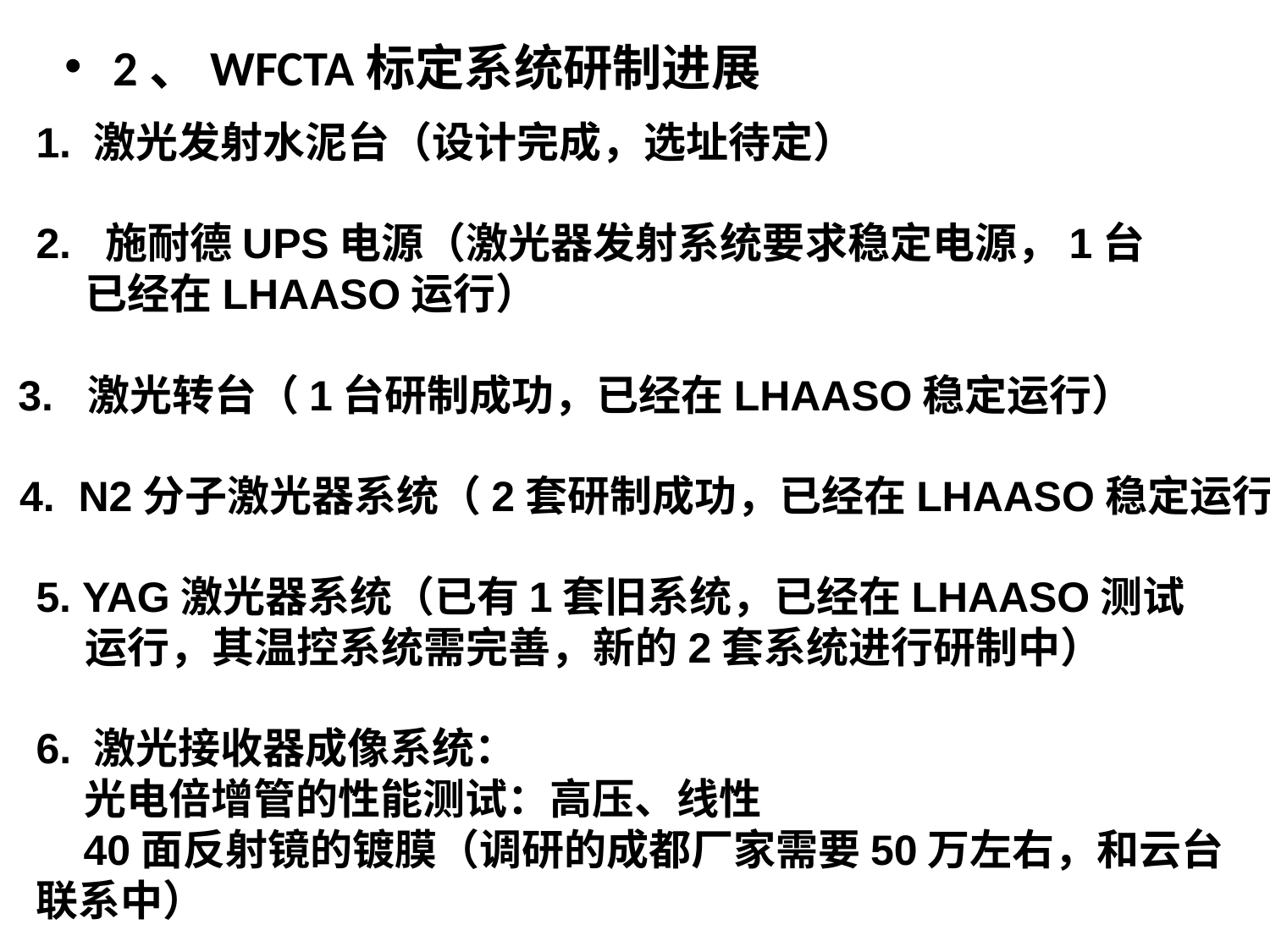

2、WFCTA标定系统研制进展
1. 激光发射水泥台（设计完成，选址待定）
2.  施耐德UPS电源（激光器发射系统要求稳定电源，1台已经在LHAASO运行）
3.  激光转台（1台研制成功，已经在LHAASO稳定运行）
4.  N2分子激光器系统（2套研制成功，已经在LHAASO稳定运行）
5. YAG激光器系统（已有1套旧系统，已经在LHAASO测试运行，其温控系统需完善，新的2套系统进行研制中）
6. 激光接收器成像系统：
    光电倍增管的性能测试：高压、线性
    40面反射镜的镀膜（调研的成都厂家需要50万左右，和云台联系中）
9